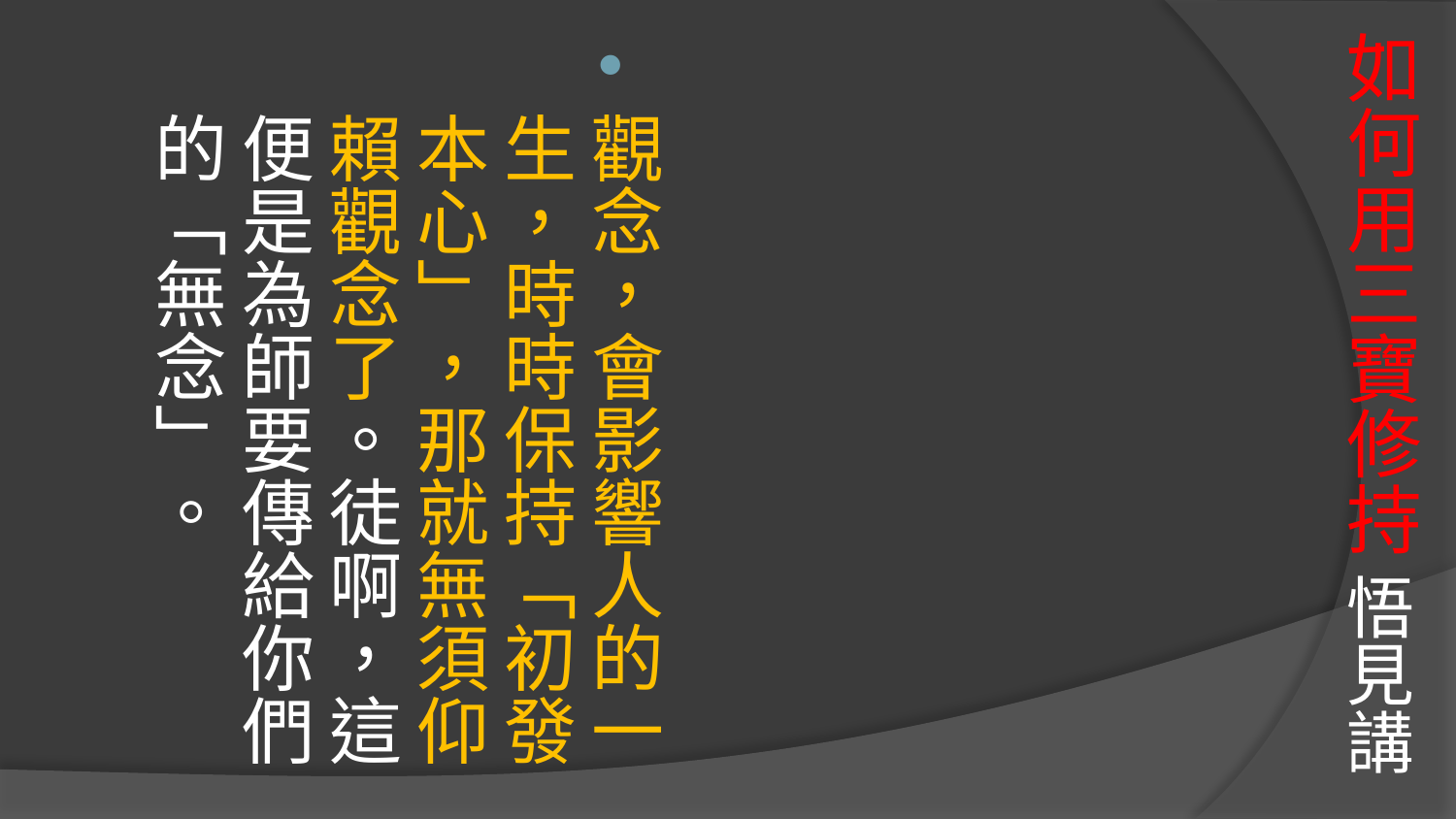

# 如何用三寶修持 悟見講
觀念，會影響人的一生，時時保持「初發本心」，那就無須仰賴觀念了。徒啊，這便是為師要傳給你們的「無念」。